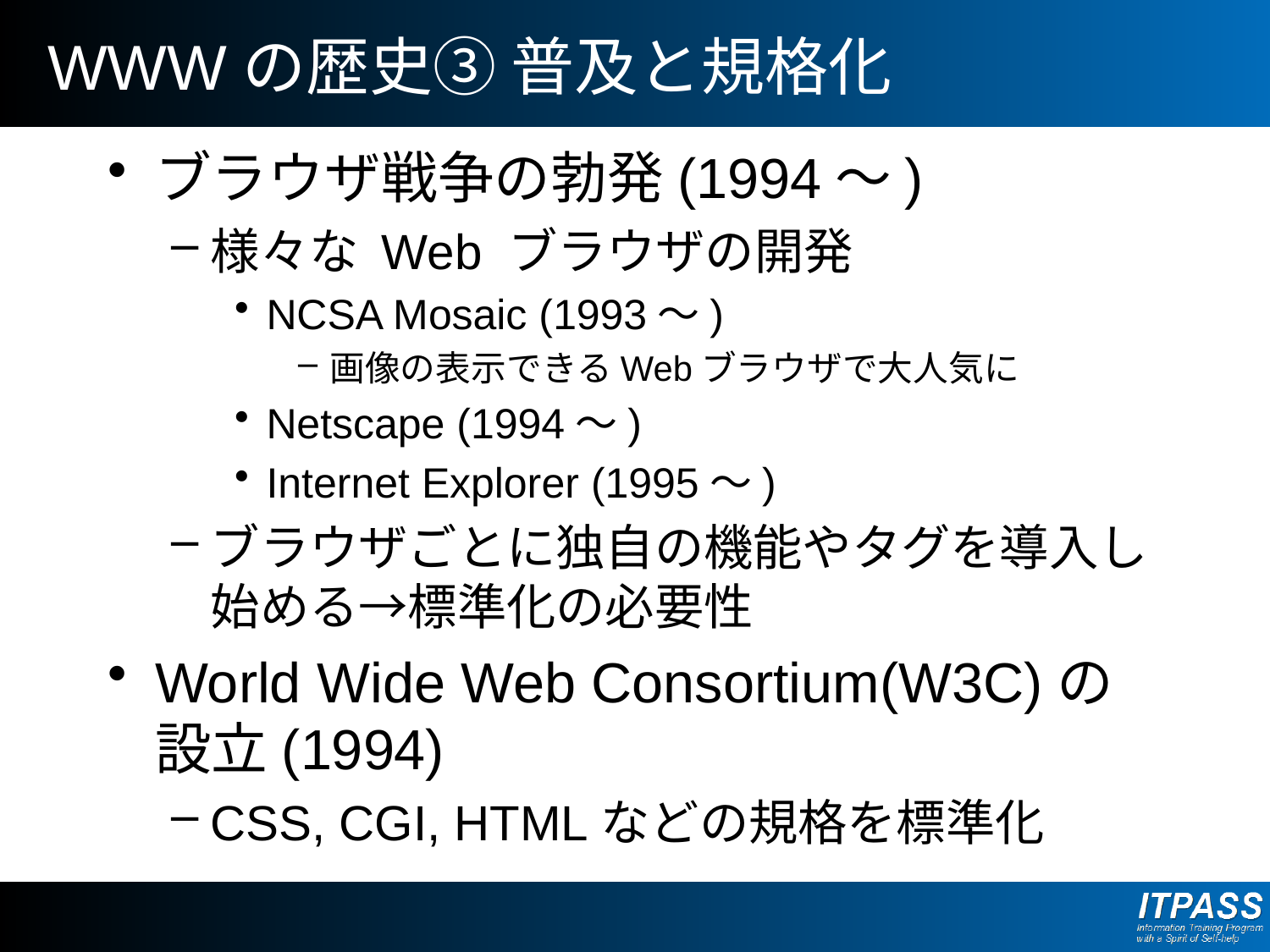

# WWWの歴史③ 普及と規格化
ブラウザ戦争の勃発(1994〜)
様々な Web ブラウザの開発
NCSA Mosaic (1993〜)
画像の表示できるWebブラウザで大人気に
Netscape (1994〜)
Internet Explorer (1995〜)
ブラウザごとに独自の機能やタグを導入し始める→標準化の必要性
World Wide Web Consortium(W3C)の設立(1994)
CSS, CGI, HTMLなどの規格を標準化